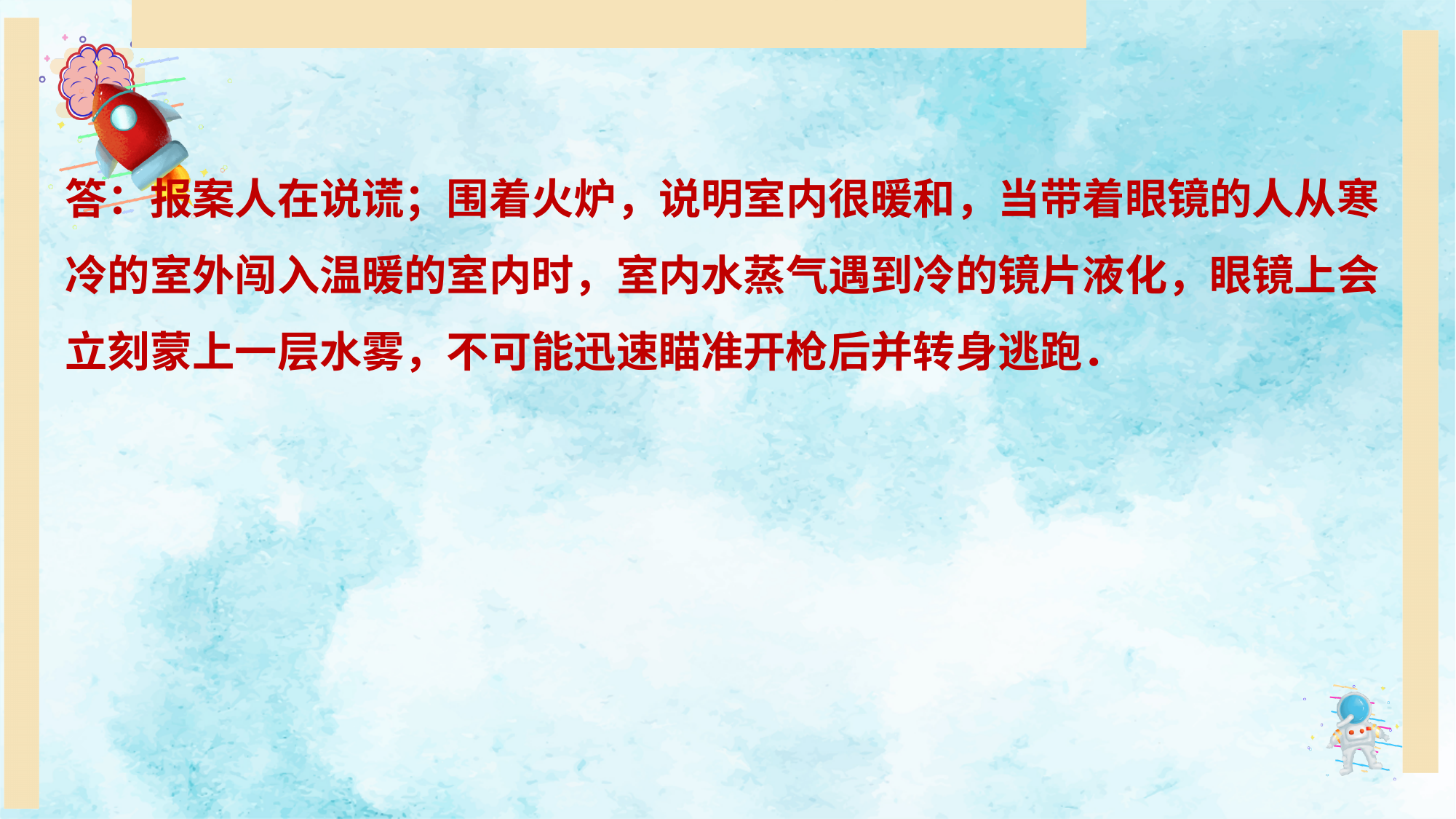

答：报案人在说谎；围着火炉，说明室内很暖和，当带着眼镜的人从寒冷的室外闯入温暖的室内时，室内水蒸气遇到冷的镜片液化，眼镜上会立刻蒙上一层水雾，不可能迅速瞄准开枪后并转身逃跑．